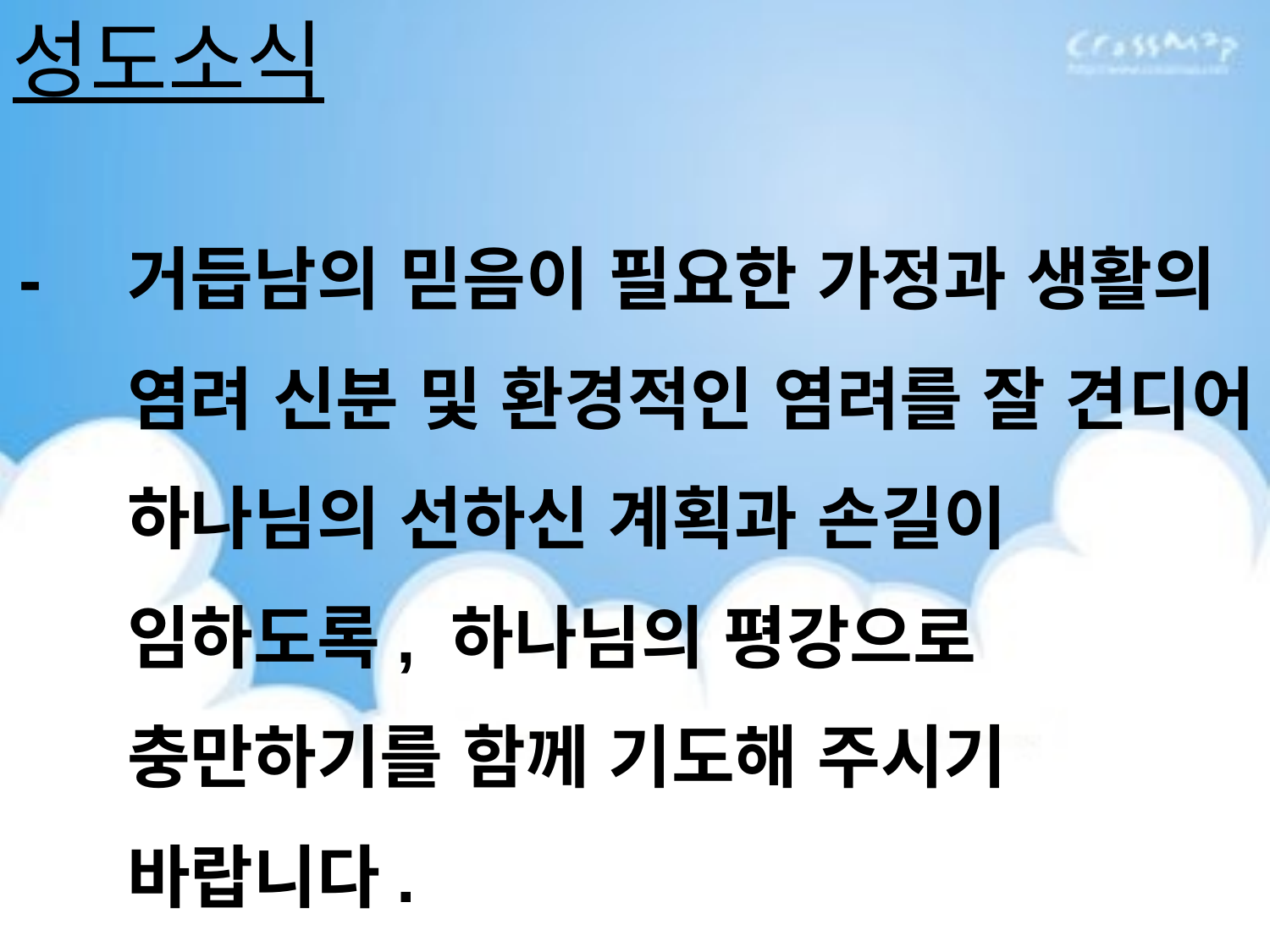

성도소식

 -	거듭남의 믿음이 필요한 가정과 생활의 염려 신분 및 환경적인 염려를 잘 견디어 하나님의 선하신 계획과 손길이 임하도록, 하나님의 평강으로 충만하기를 함께 기도해 주시기 바랍니다.